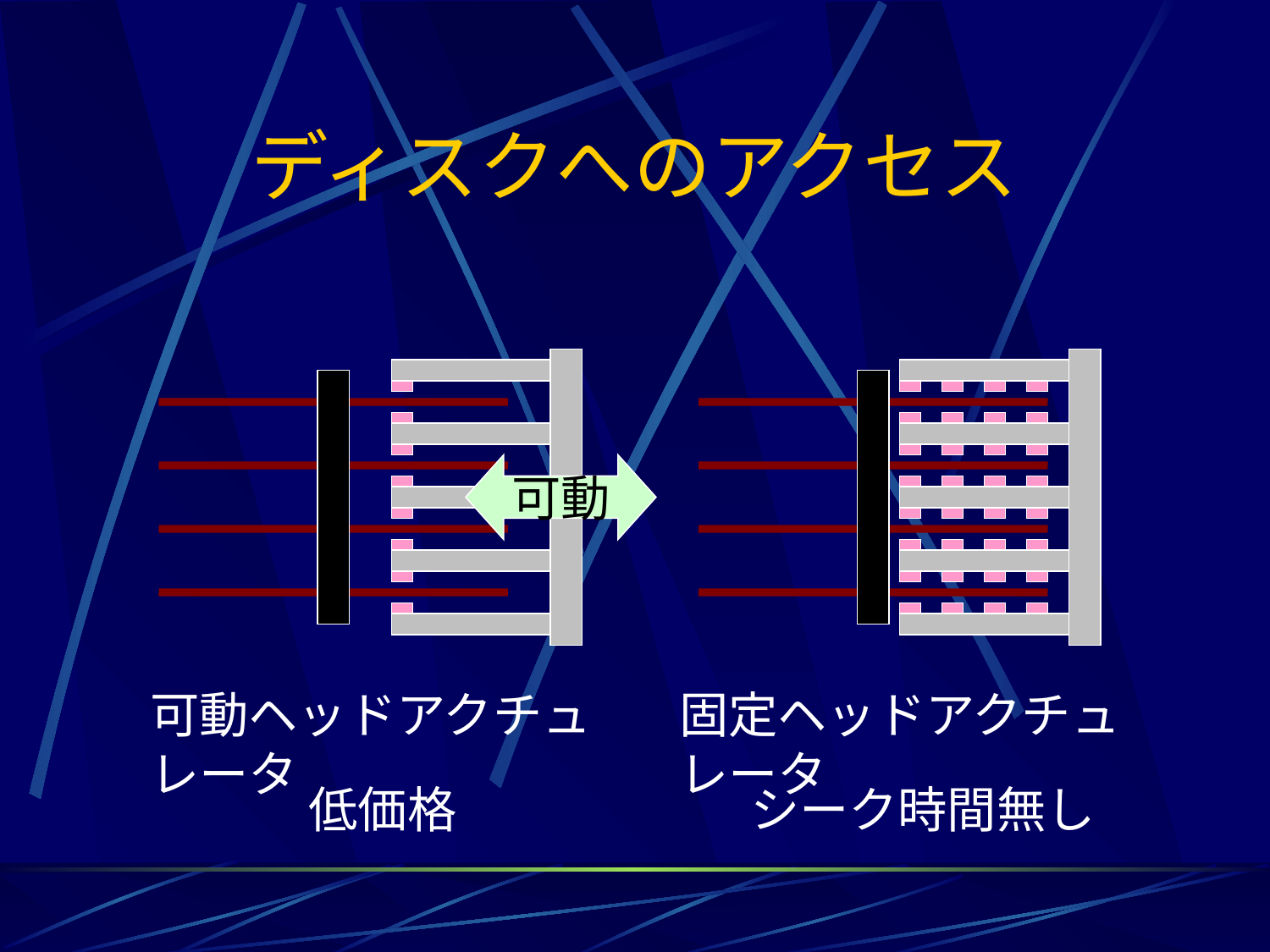

# ディスクへのアクセス

可動
可動ヘッドアクチュレータ
固定ヘッドアクチュレータ
低価格
シーク時間無し